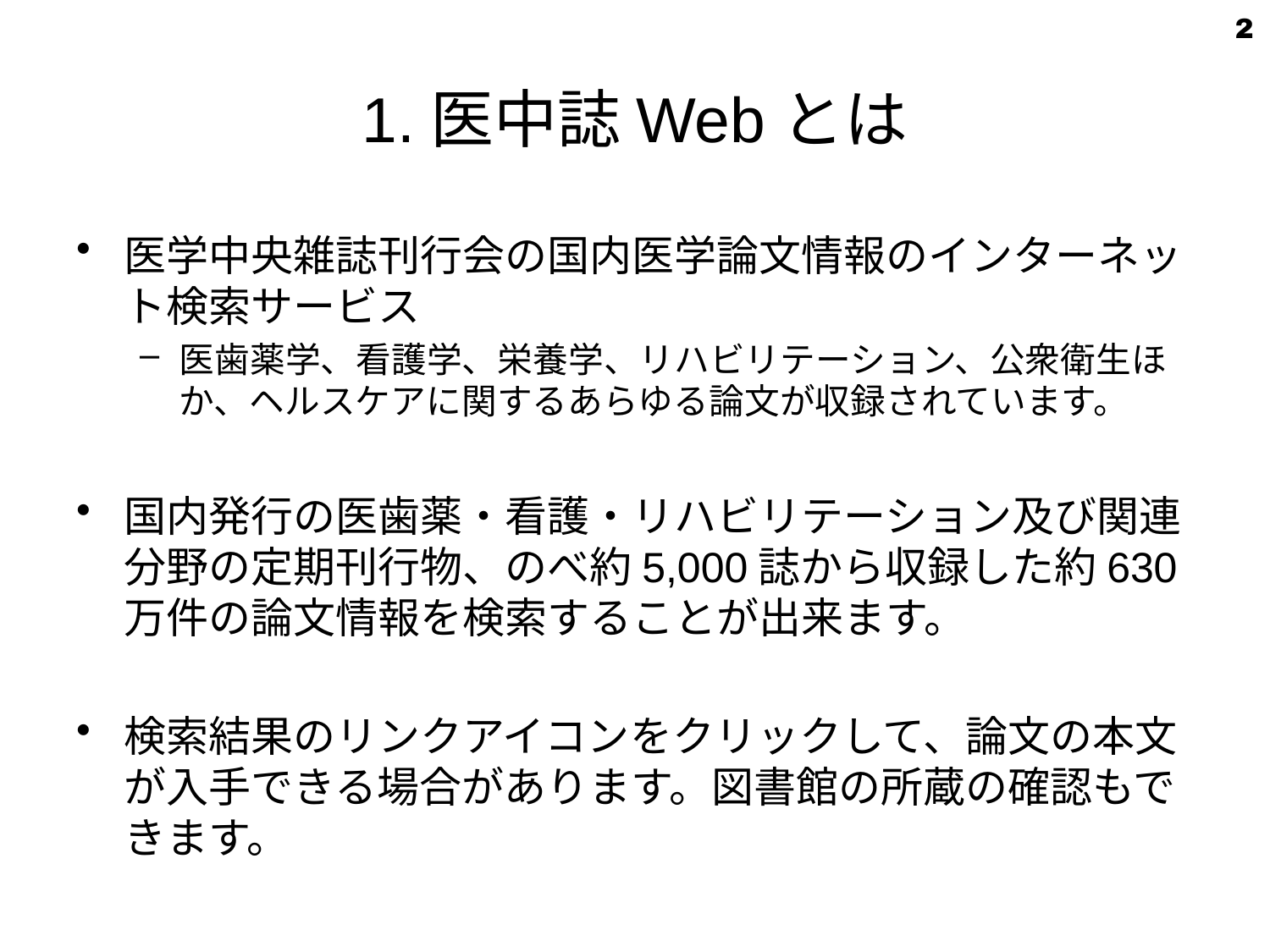

2
# 1.医中誌Webとは
医学中央雑誌刊行会の国内医学論文情報のインターネット検索サービス
医歯薬学、看護学、栄養学、リハビリテーション、公衆衛生ほか、ヘルスケアに関するあらゆる論文が収録されています。

国内発行の医歯薬・看護・リハビリテーション及び関連分野の定期刊行物、のべ約5,000誌から収録した約630万件の論文情報を検索することが出来ます。

検索結果のリンクアイコンをクリックして、論文の本文が入手できる場合があります。図書館の所蔵の確認もできます。